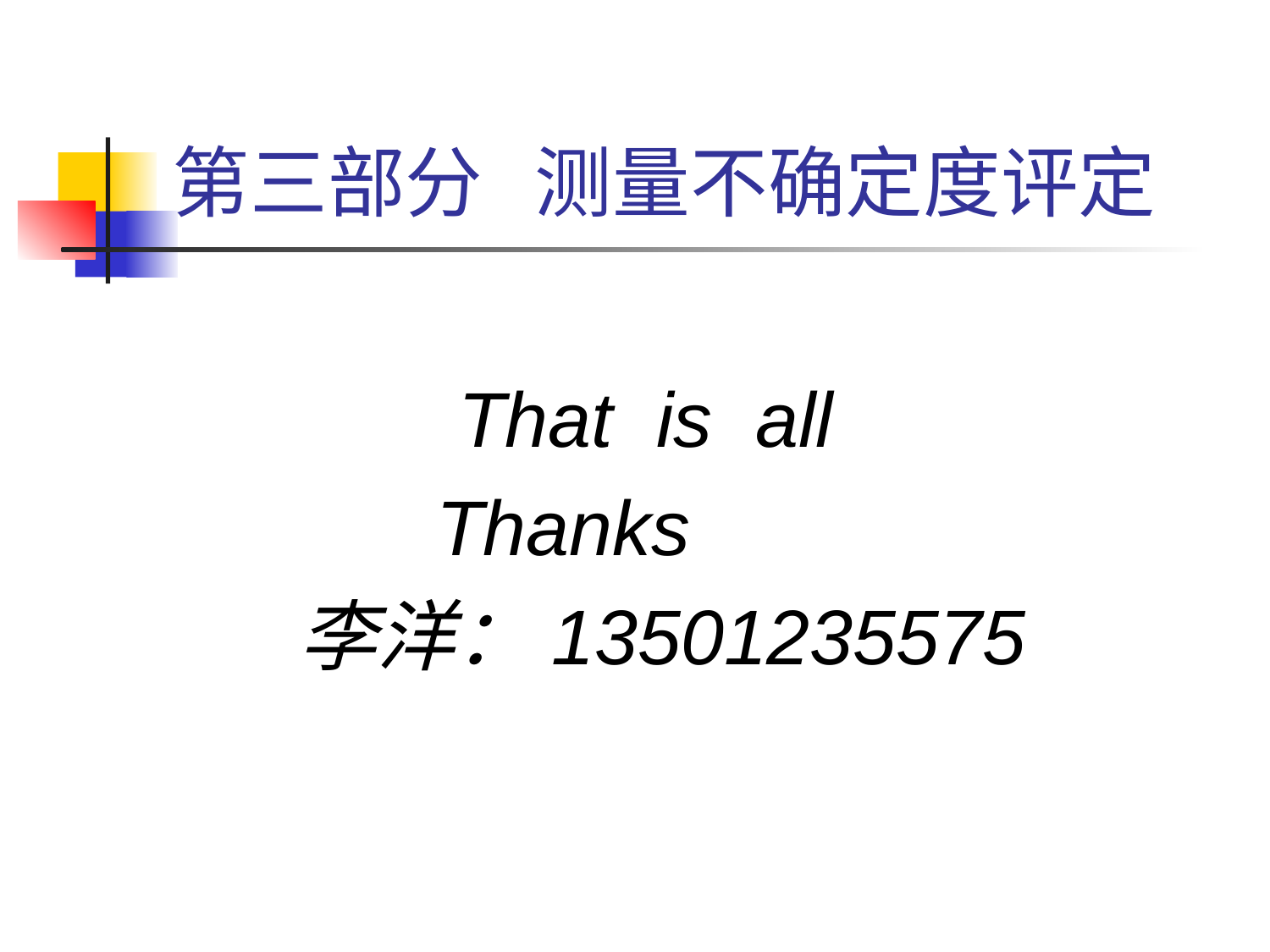

# 第三部分   测量不确定度评定

                That  is  all
            Thanks
      李洋：13501235575